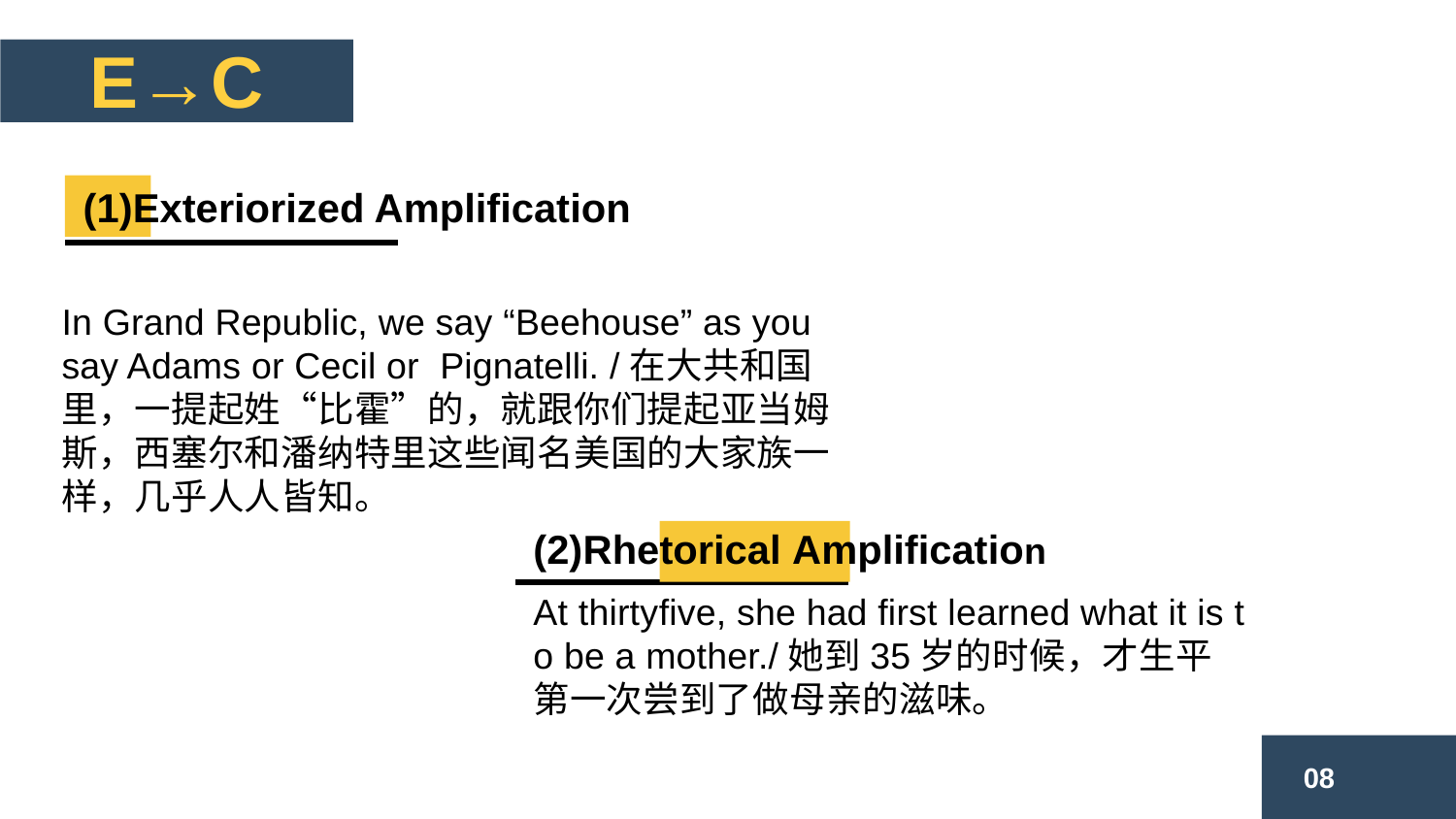

E→C

  (1)Exteriorized Amplification

In Grand Republic, we say “Beehouse” as you say Adams or Cecil or  Pignatelli. /在大共和国里，一提起姓“比霍”的，就跟你们提起亚当姆斯，西塞尔和潘纳特里这些闻名美国的大家族一样，几乎人人皆知。
(2)Rhetorical Amplification

At thirtyfive, she had first learned what it is to be a mother./她到35岁的时候，才生平第一次尝到了做母亲的滋味。

08